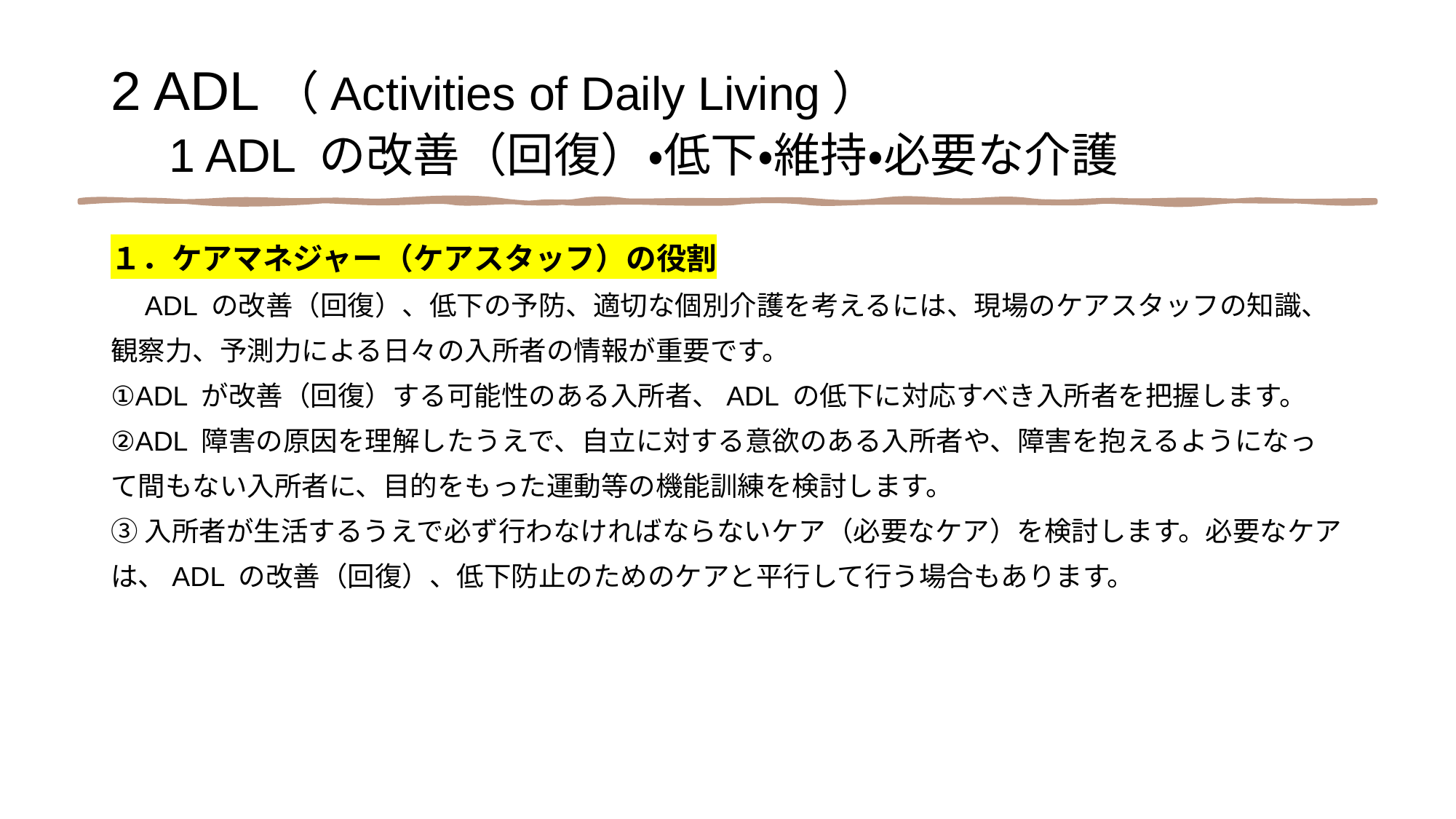

2 ADL（Activities of Daily Living）
　1 ADL の改善（回復）・低下・維持・必要な介護

１．ケアマネジャー（ケアスタッフ）の役割
　ADL の改善（回復）、低下の予防、適切な個別介護を考えるには、現場のケアスタッフの知識、
観察力、予測力による日々の入所者の情報が重要です。
①ADL が改善（回復）する可能性のある入所者、ADL の低下に対応すべき入所者を把握します。
②ADL 障害の原因を理解したうえで、自立に対する意欲のある入所者や、障害を抱えるようになっ
て間もない入所者に、目的をもった運動等の機能訓練を検討します。
③入所者が生活するうえで必ず行わなければならないケア（必要なケア）を検討します。必要なケア
は、ADL の改善（回復）、低下防止のためのケアと平行して行う場合もあります。